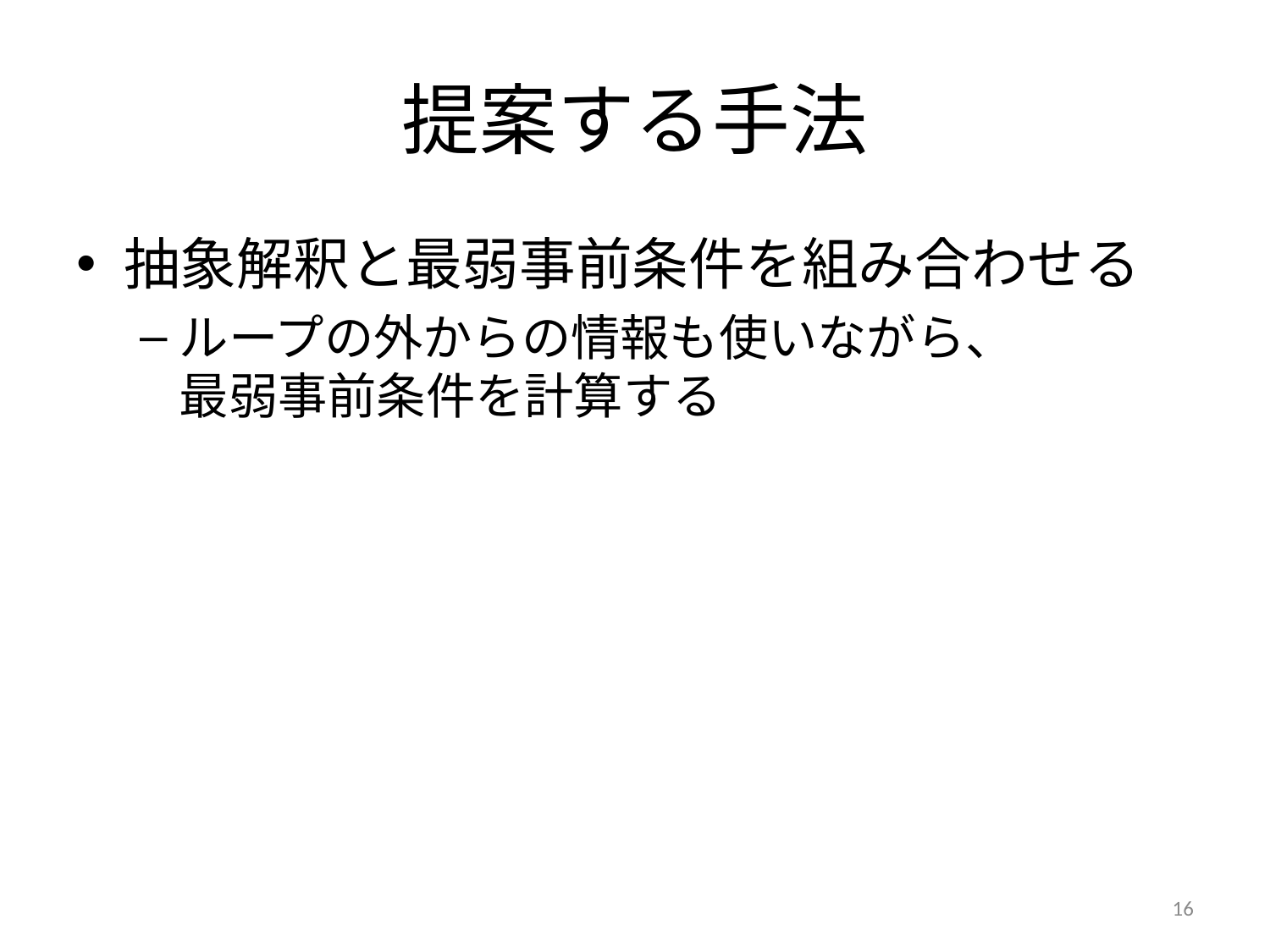

# 提案する手法
抽象解釈と最弱事前条件を組み合わせる
ループの外からの情報も使いながら、
最弱事前条件を計算する
16